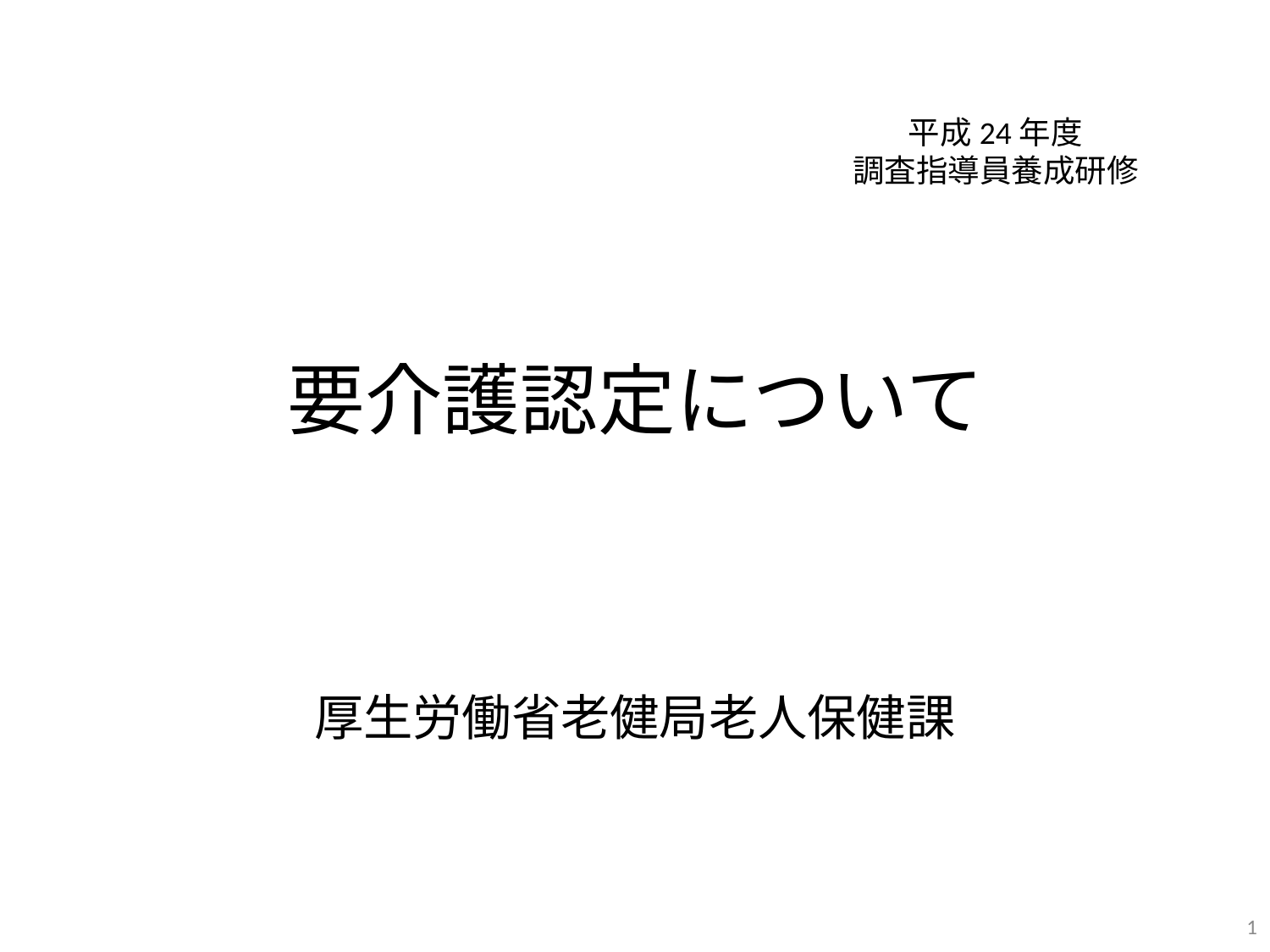

平成24年度
調査指導員養成研修
# 要介護認定について

厚生労働省老健局老人保健課
1